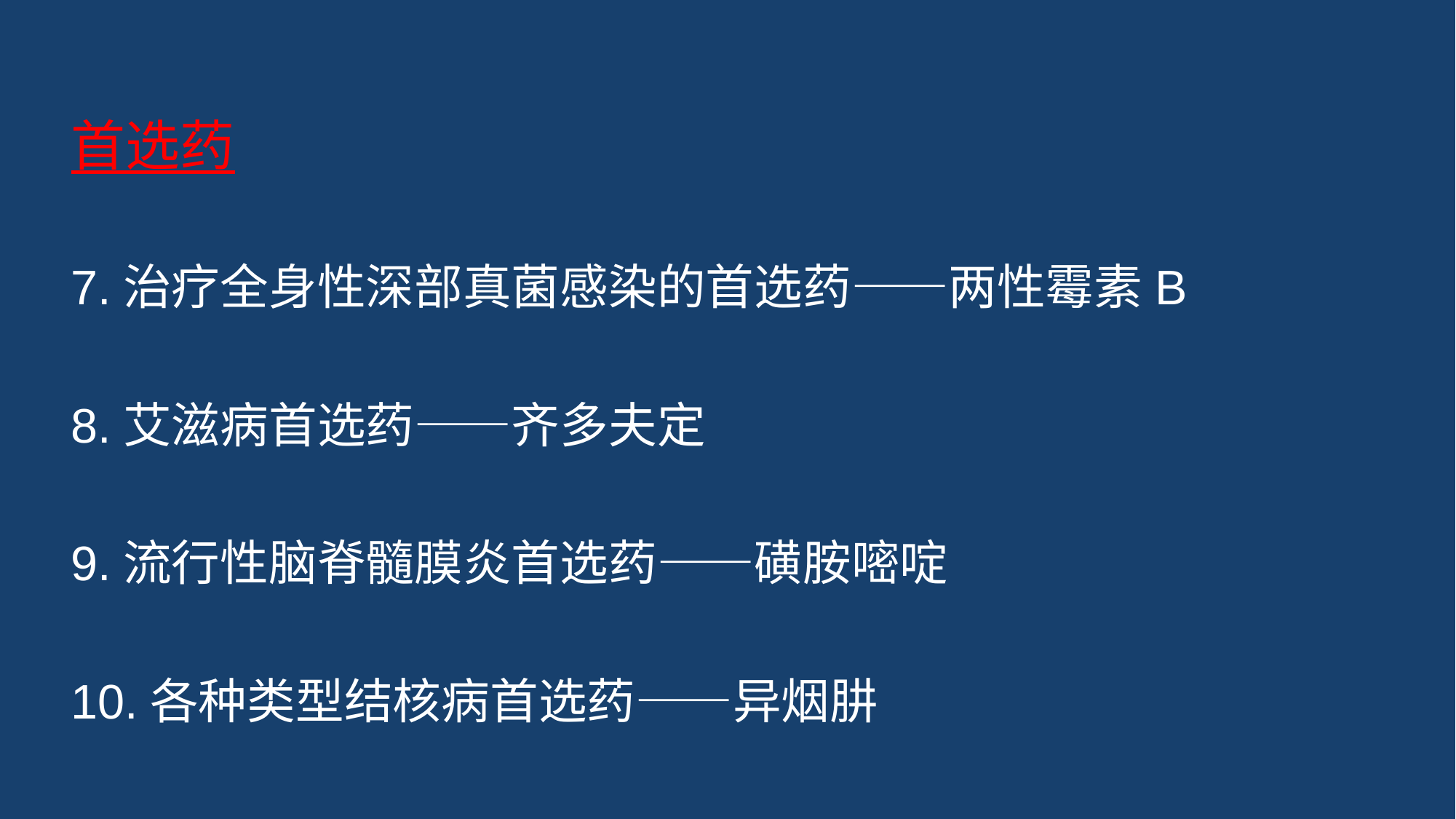

首选药
7.治疗全身性深部真菌感染的首选药——两性霉素B
8.艾滋病首选药——齐多夫定
9.流行性脑脊髓膜炎首选药——磺胺嘧啶
10.各种类型结核病首选药——异烟肼